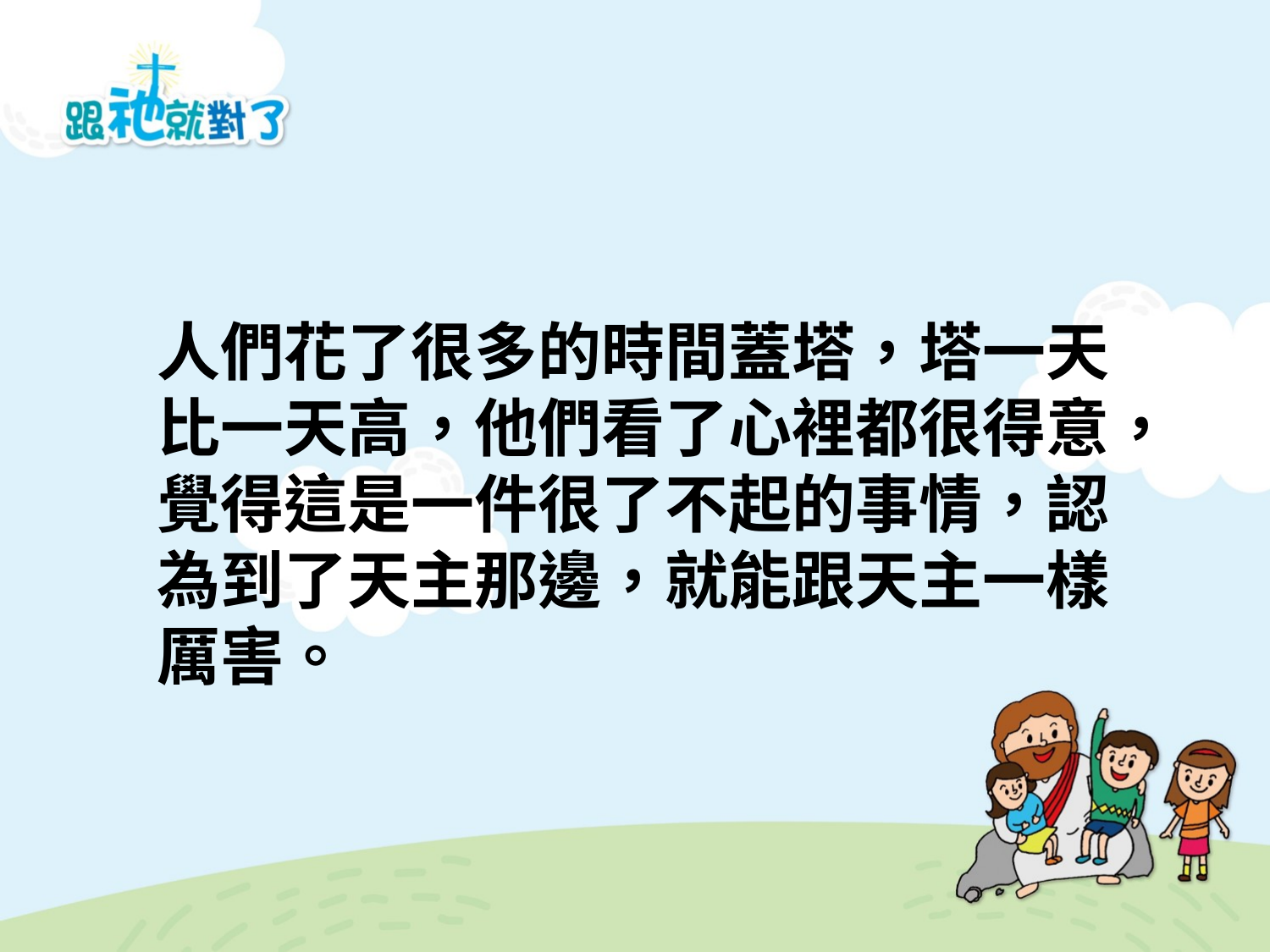

人們花了很多的時間蓋塔，塔一天比一天高，他們看了心裡都很得意，覺得這是一件很了不起的事情，認為到了天主那邊，就能跟天主一樣厲害。